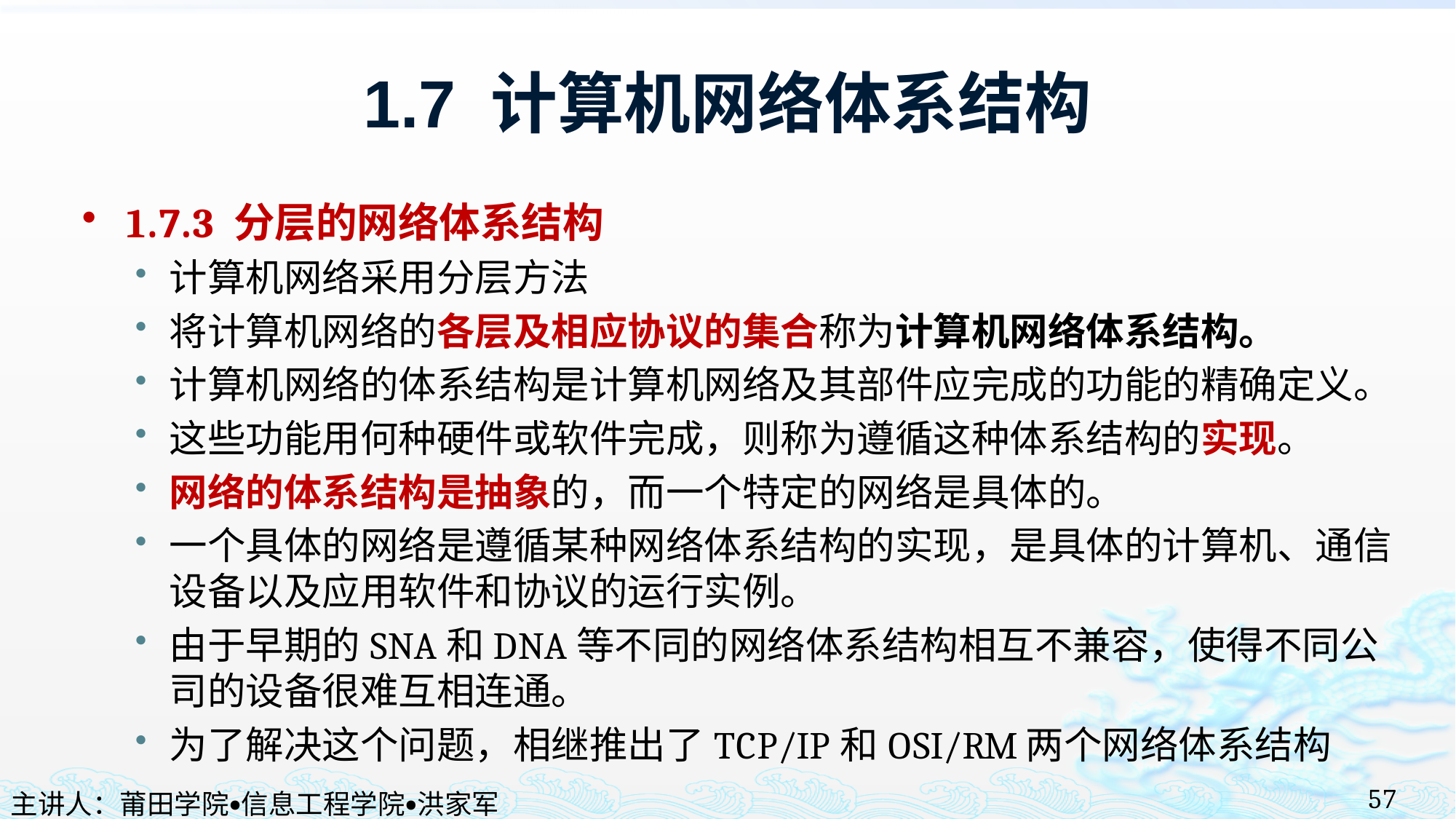

# 1.7 计算机网络体系结构
1.7.3 分层的网络体系结构
计算机网络采用分层方法
将计算机网络的各层及相应协议的集合称为计算机网络体系结构。
计算机网络的体系结构是计算机网络及其部件应完成的功能的精确定义。
这些功能用何种硬件或软件完成，则称为遵循这种体系结构的实现。
网络的体系结构是抽象的，而一个特定的网络是具体的。
一个具体的网络是遵循某种网络体系结构的实现，是具体的计算机、通信设备以及应用软件和协议的运行实例。
由于早期的SNA和DNA等不同的网络体系结构相互不兼容，使得不同公司的设备很难互相连通。
为了解决这个问题，相继推出了TCP/IP和OSI/RM两个网络体系结构
57
主讲人：莆田学院•信息工程学院•洪家军